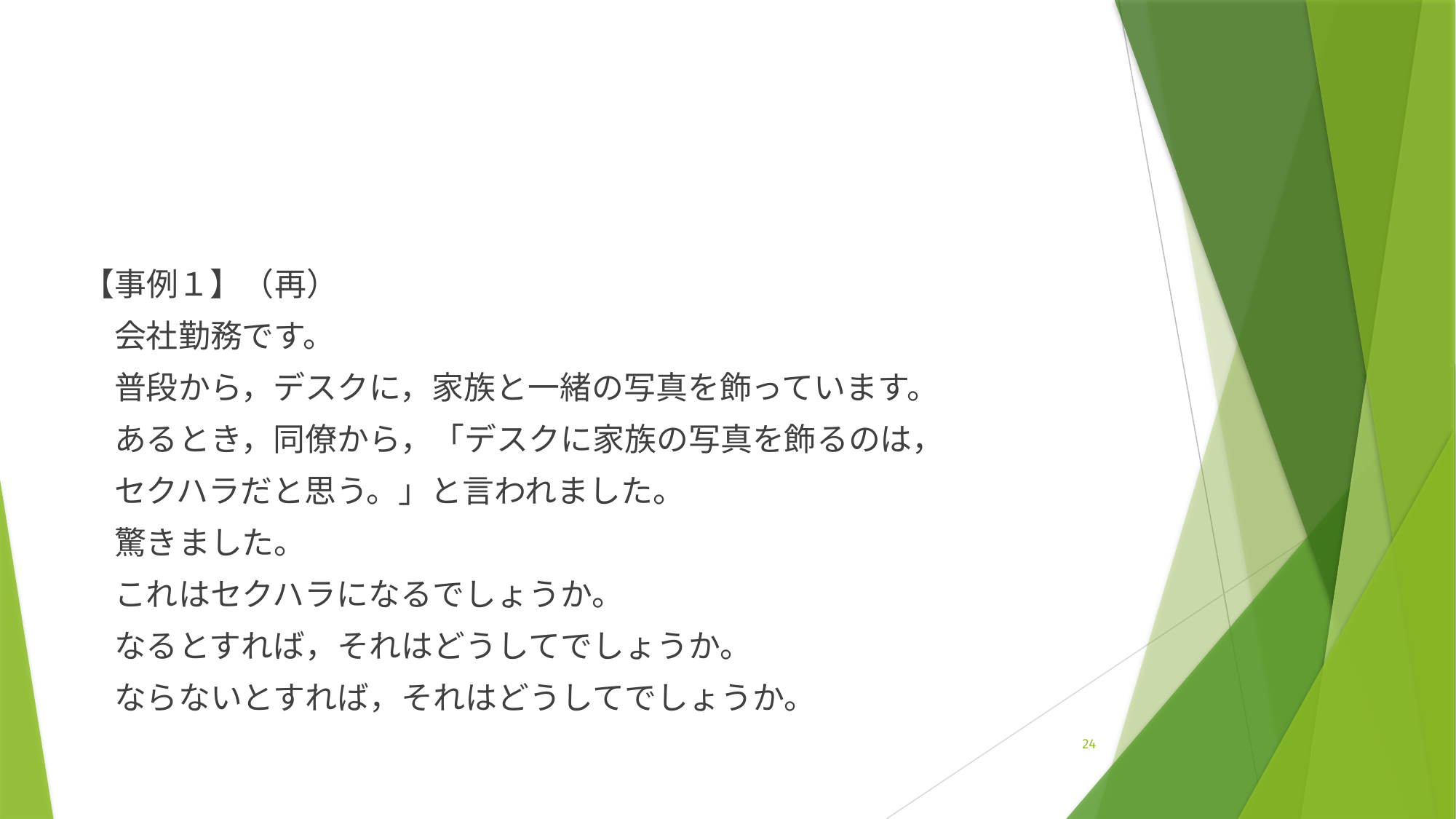

#
　【事例１】（再）
　　会社勤務です。
　　普段から，デスクに，家族と一緒の写真を飾っています。
　　あるとき，同僚から，「デスクに家族の写真を飾るのは，
　　セクハラだと思う。」と言われました。
　　驚きました。
　　これはセクハラになるでしょうか。
　　なるとすれば，それはどうしてでしょうか。
　　ならないとすれば，それはどうしてでしょうか。

24